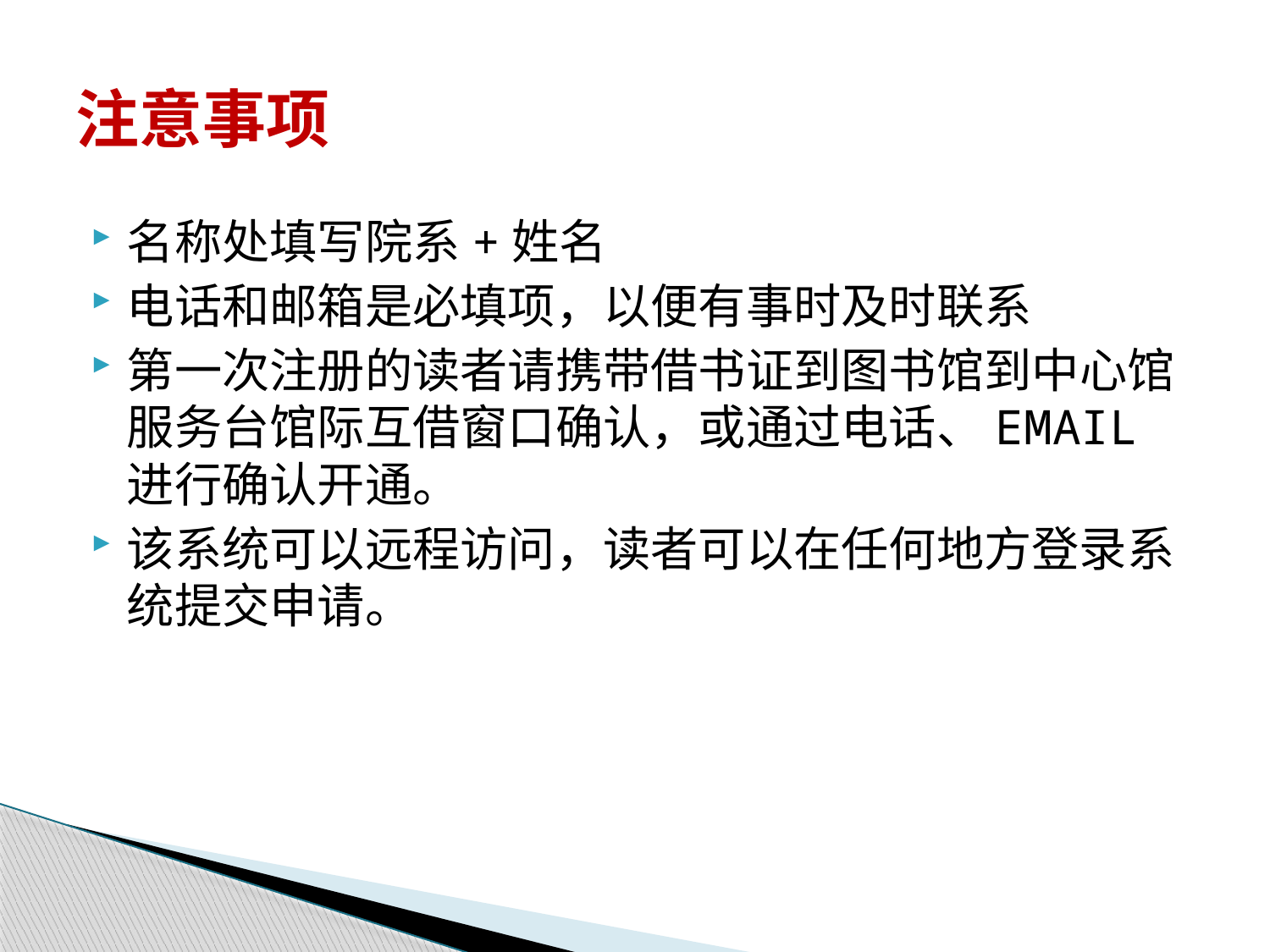

# 注意事项
名称处填写院系+姓名
电话和邮箱是必填项，以便有事时及时联系
第一次注册的读者请携带借书证到图书馆到中心馆服务台馆际互借窗口确认，或通过电话、EMAIL进行确认开通。
该系统可以远程访问，读者可以在任何地方登录系统提交申请。